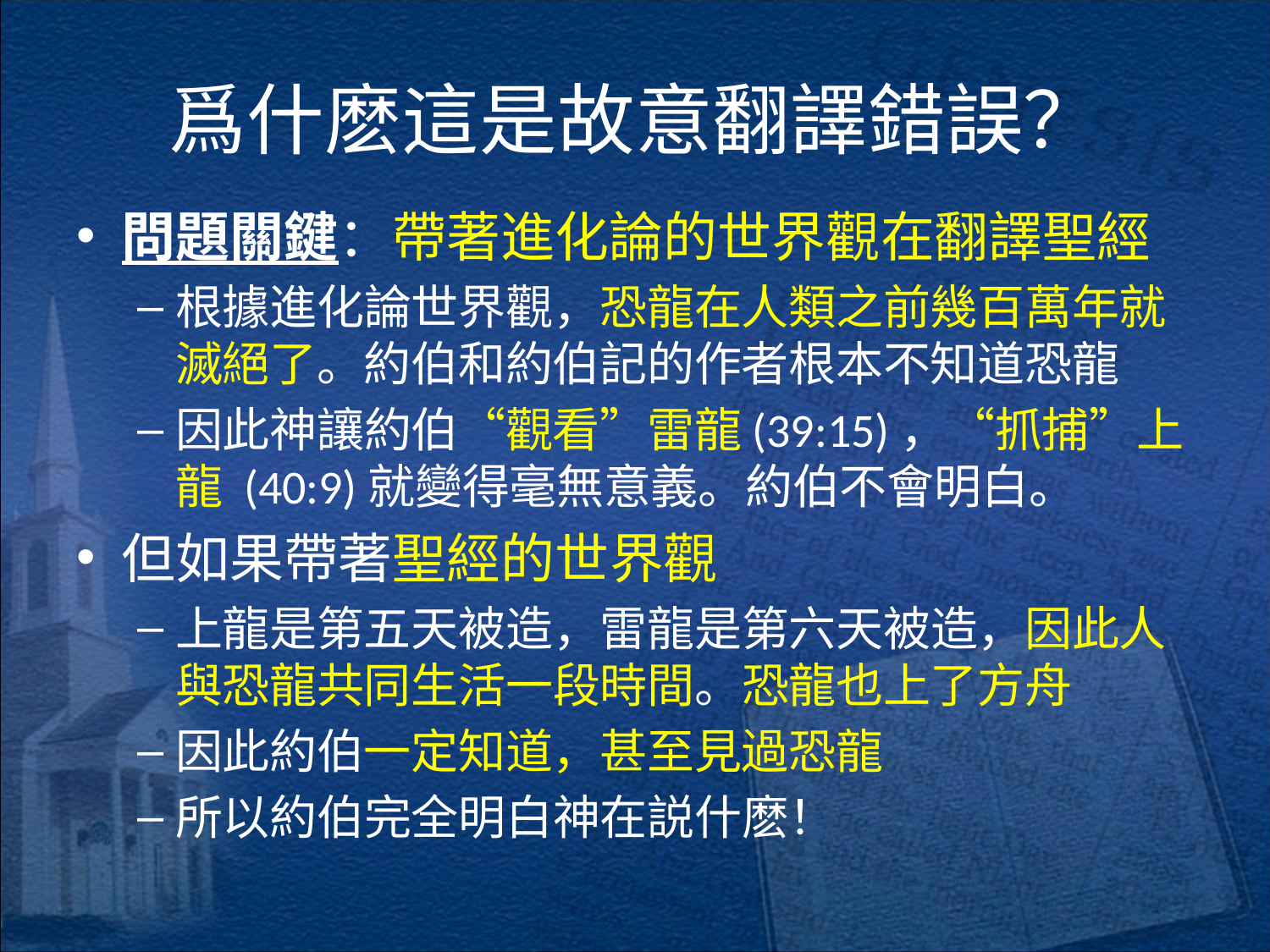

# 爲什麽這是故意翻譯錯誤？
問題關鍵：帶著進化論的世界觀在翻譯聖經
根據進化論世界觀，恐龍在人類之前幾百萬年就滅絕了。約伯和約伯記的作者根本不知道恐龍
因此神讓約伯“觀看”雷龍(39:15)，“抓捕”上龍 (40:9)就變得毫無意義。約伯不會明白。
但如果帶著聖經的世界觀
上龍是第五天被造，雷龍是第六天被造，因此人與恐龍共同生活一段時間。恐龍也上了方舟
因此約伯一定知道，甚至見過恐龍
所以約伯完全明白神在説什麽！